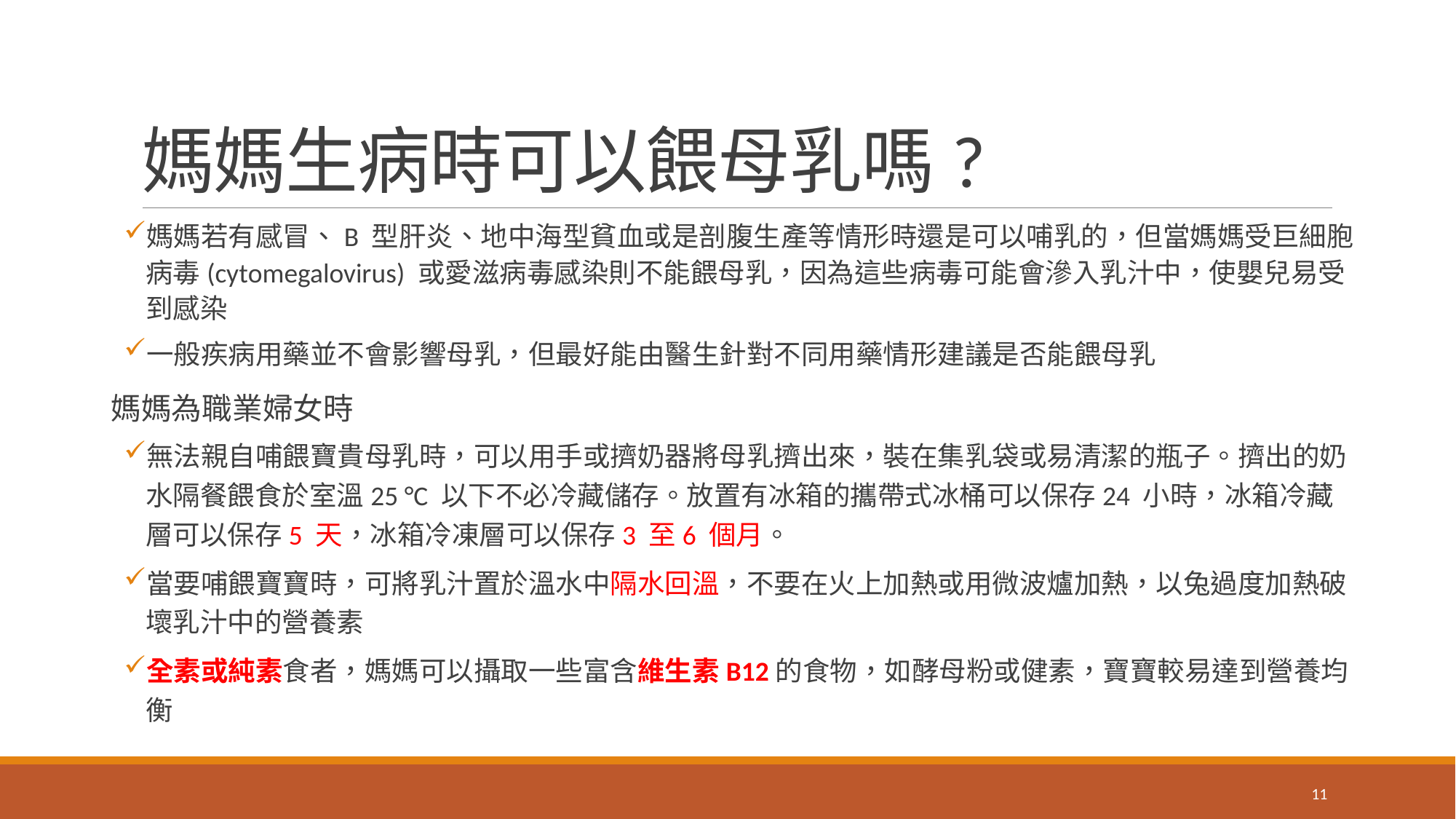

# 媽媽生病時可以餵母乳嗎?
媽媽若有感冒、B 型肝炎、地中海型貧血或是剖腹生產等情形時還是可以哺乳的，但當媽媽受巨細胞病毒(cytomegalovirus) 或愛滋病毒感染則不能餵母乳，因為這些病毒可能會滲入乳汁中，使嬰兒易受到感染
一般疾病用藥並不會影響母乳，但最好能由醫生針對不同用藥情形建議是否能餵母乳
媽媽為職業婦女時
無法親自哺餵寶貴母乳時，可以用手或擠奶器將母乳擠出來，裝在集乳袋或易清潔的瓶子。擠出的奶水隔餐餵食於室溫25 °C 以下不必冷藏儲存。放置有冰箱的攜帶式冰桶可以保存24 小時，冰箱冷藏層可以保存5 天，冰箱冷凍層可以保存3 至6 個月。
當要哺餵寶寶時，可將乳汁置於溫水中隔水回溫，不要在火上加熱或用微波爐加熱，以兔過度加熱破壞乳汁中的營養素
全素或純素食者，媽媽可以攝取一些富含維生素B12的食物，如酵母粉或健素，寶寶較易達到營養均衡

11